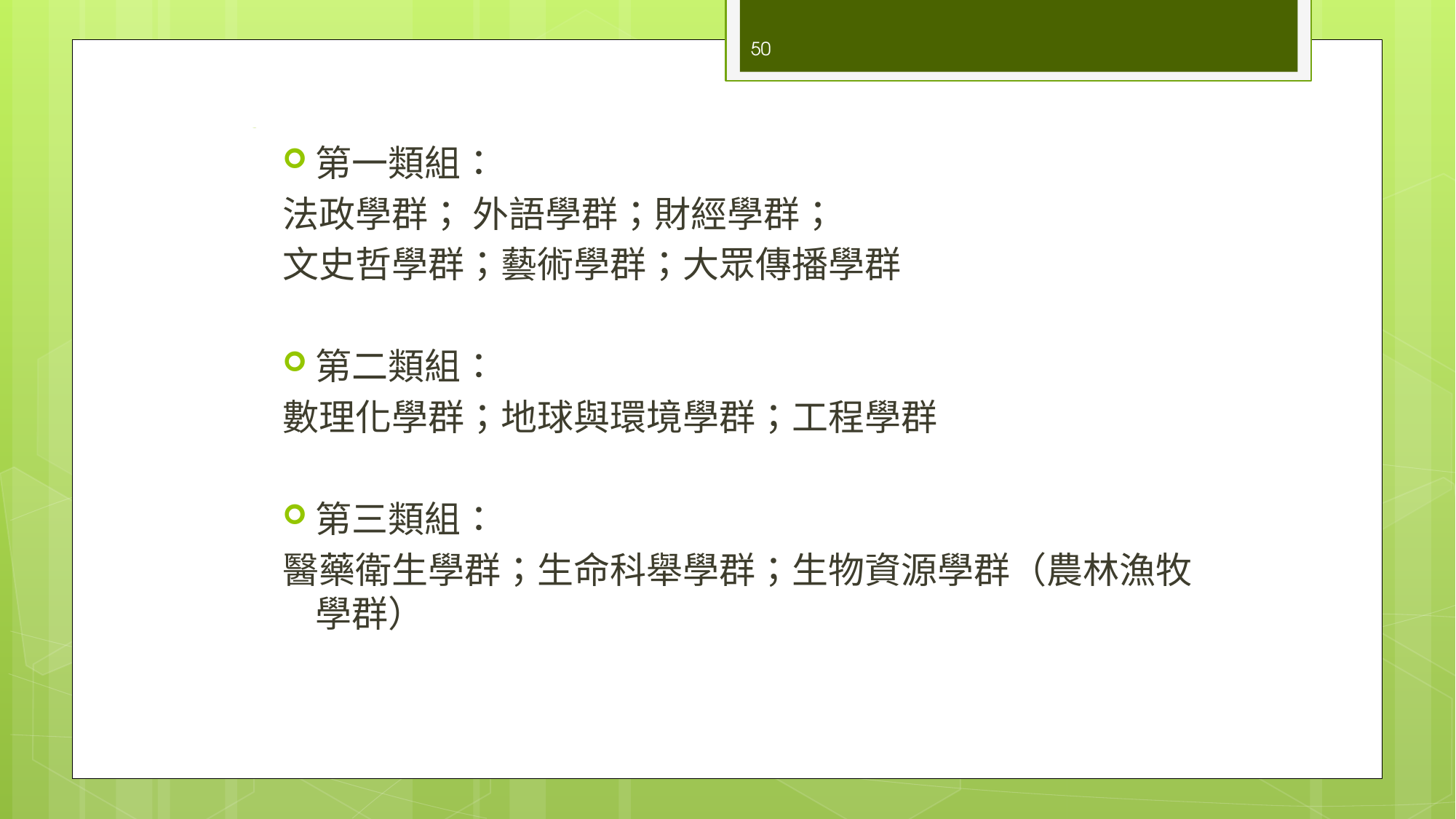

50
十八類學群簡介
第一類組：
法政學群； 外語學群；財經學群；
文史哲學群；藝術學群；大眾傳播學群

第二類組：
數理化學群；地球與環境學群；工程學群

第三類組：
醫藥衛生學群；生命科舉學群；生物資源學群（農林漁牧學群）